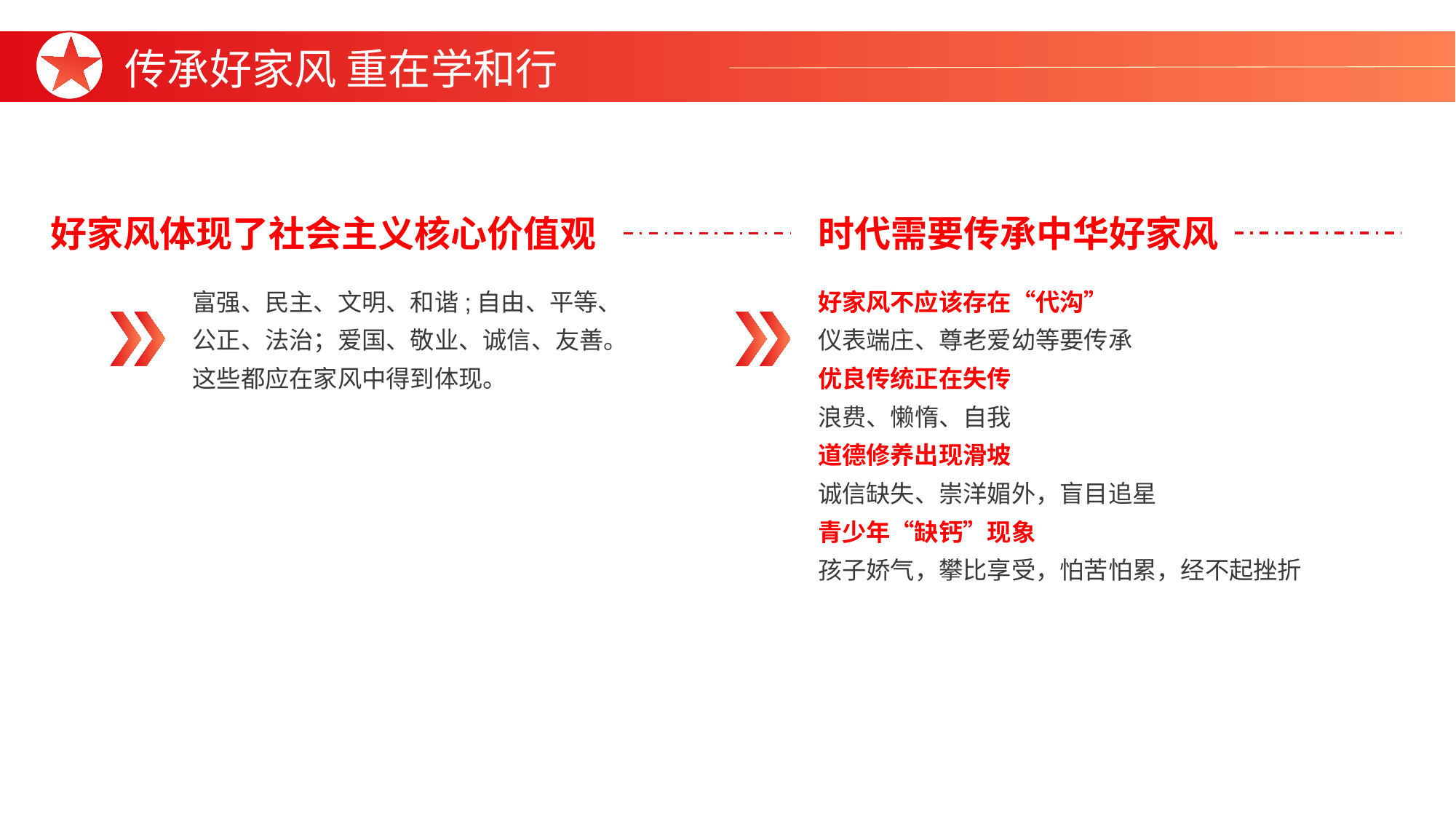

传承好家风 重在学和行
好家风体现了社会主义核心价值观
时代需要传承中华好家风
好家风不应该存在“代沟”
仪表端庄、尊老爱幼等要传承
优良传统正在失传
浪费、懒惰、自我
道德修养出现滑坡
诚信缺失、崇洋媚外，盲目追星
青少年“缺钙”现象
孩子娇气，攀比享受，怕苦怕累，经不起挫折
富强、民主、文明、和谐;自由、平等、公正、法治；爱国、敬业、诚信、友善。
这些都应在家风中得到体现。